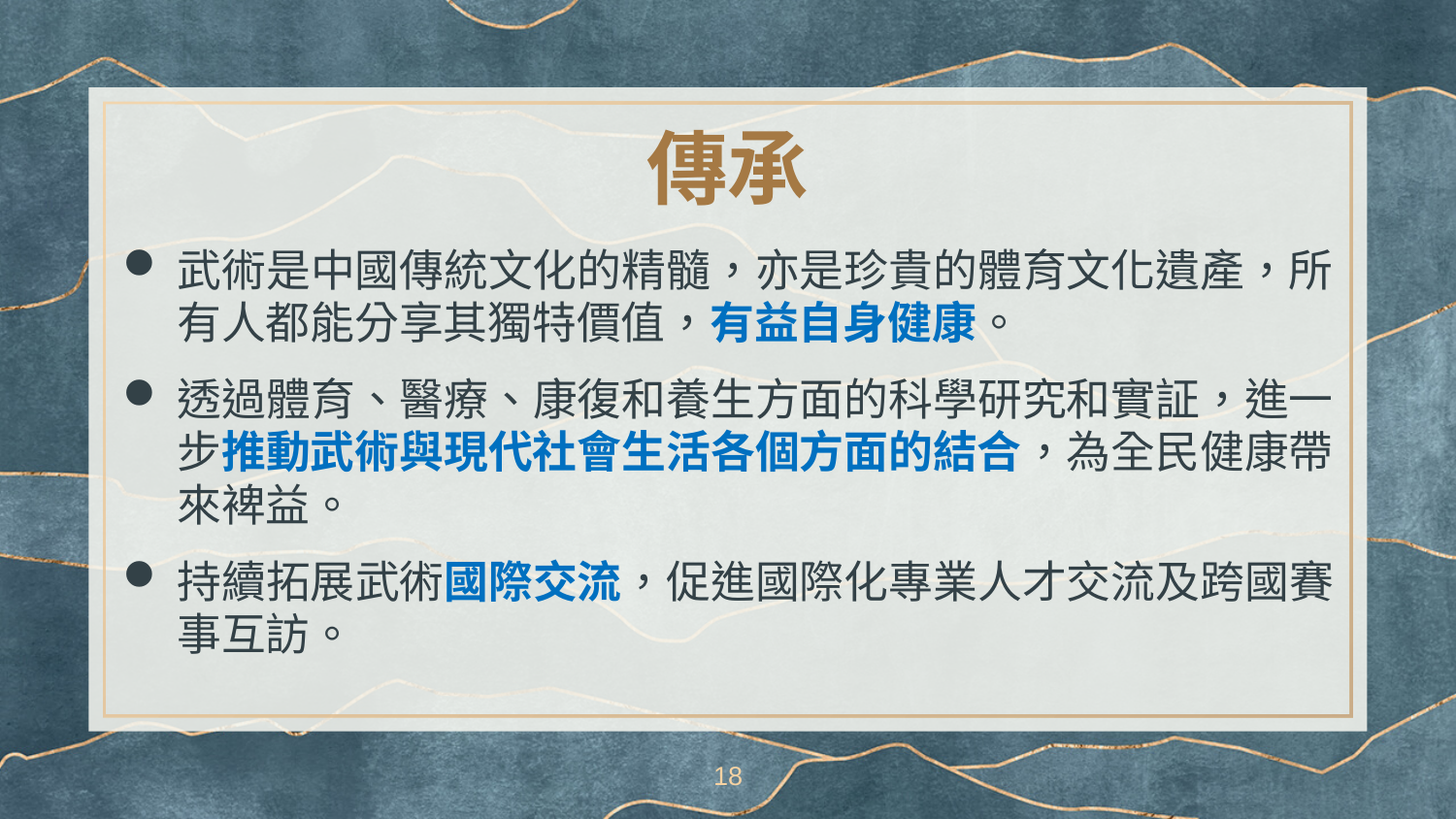

# 傳承
武術是中國傳統文化的精髓，亦是珍貴的體育文化遺產，所有人都能分享其獨特價值，有益自身健康。
透過體育、醫療、康復和養生方面的科學研究和實証，進一步推動武術與現代社會生活各個方面的結合，為全民健康帶來裨益。
持續拓展武術國際交流，促進國際化專業人才交流及跨國賽事互訪。
18